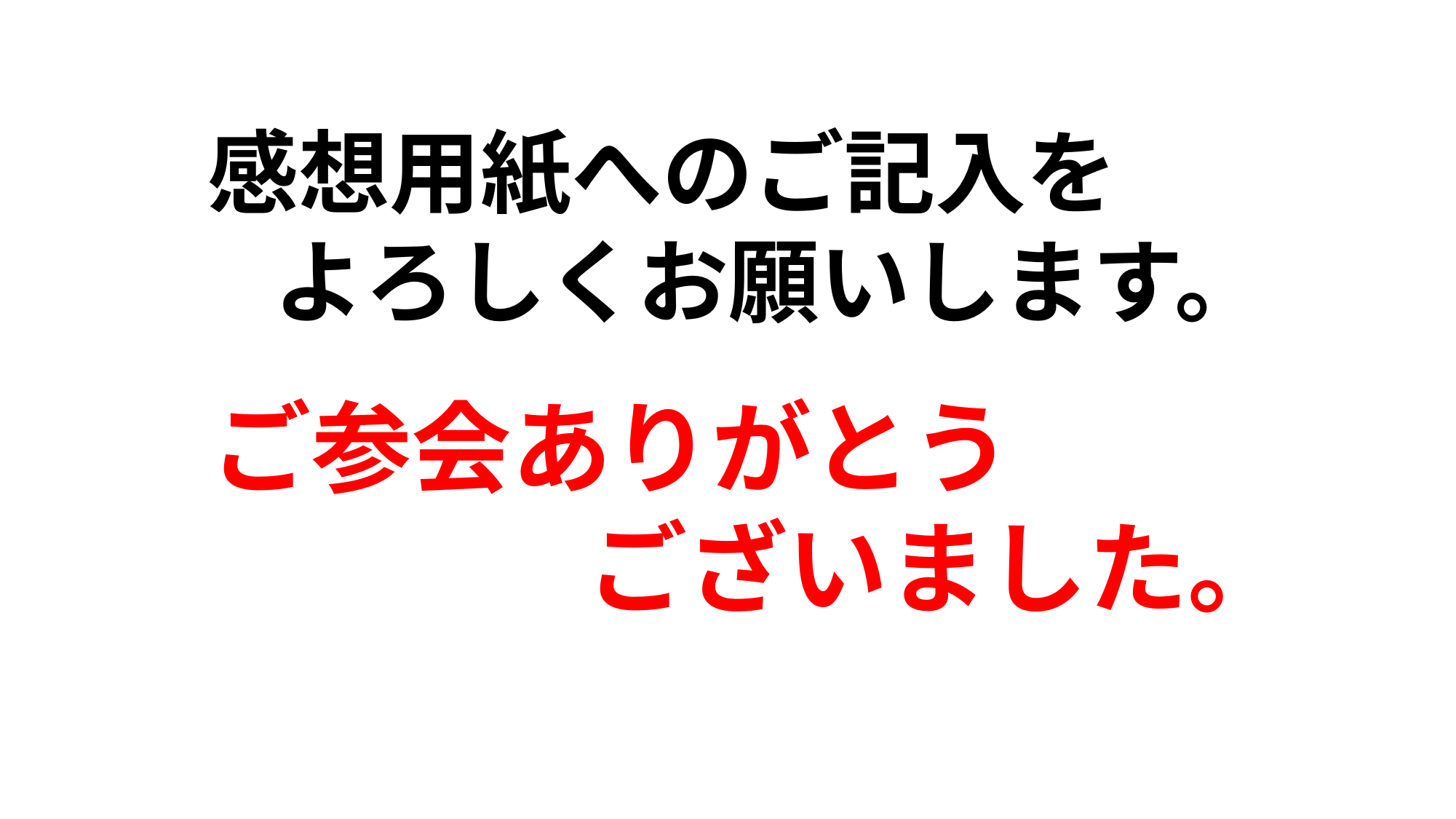

感想用紙へのご記入を
   よろしくお願いします。

 ご参会ありがとう
　　　　 ございました。